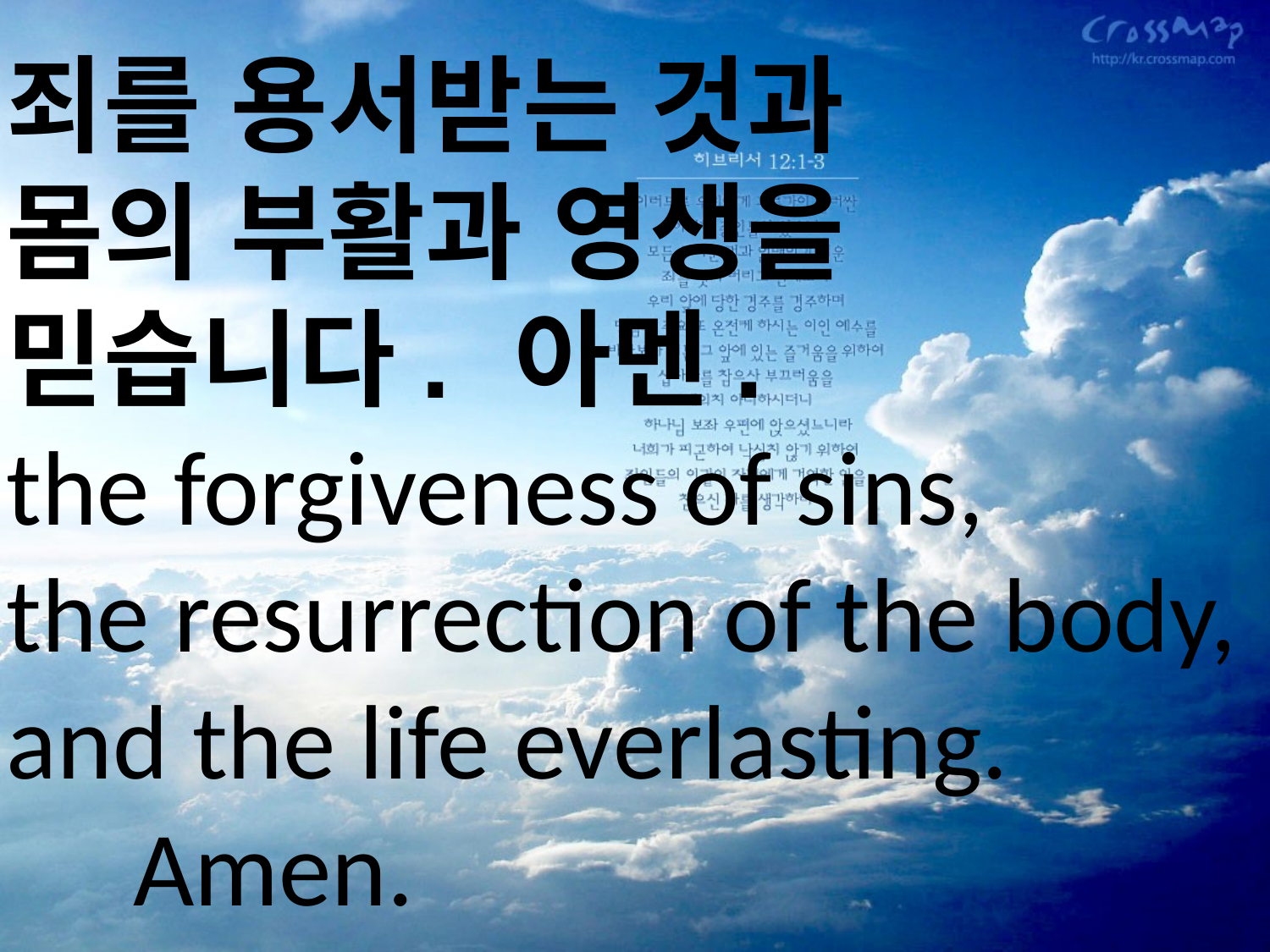

죄를 용서받는 것과
몸의 부활과 영생을
믿습니다. 	아멘.
the forgiveness of sins,
the resurrection of the body,
and the life everlasting.
	Amen.